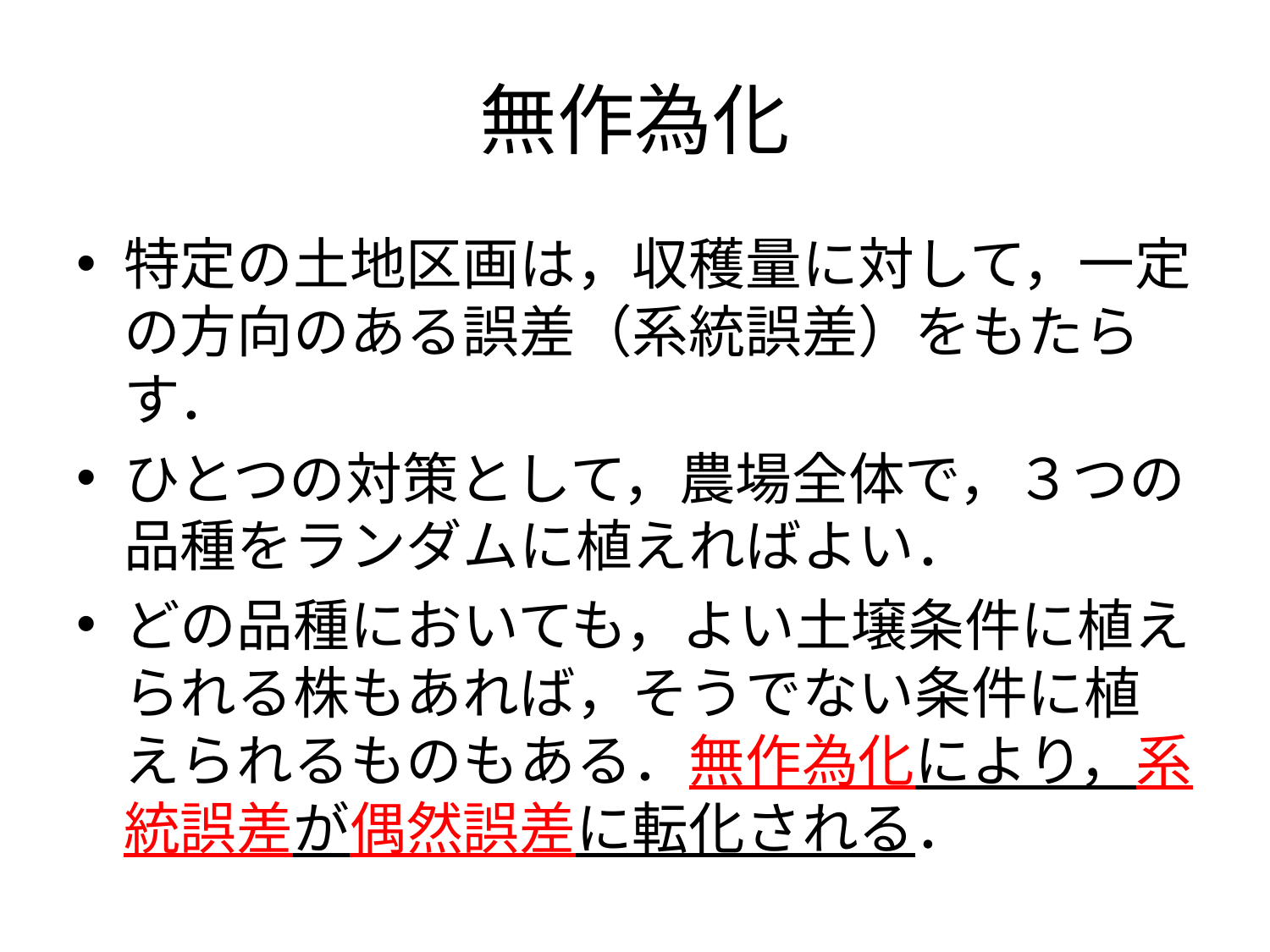

# 無作為化
特定の土地区画は，収穫量に対して，一定の方向のある誤差（系統誤差）をもたらす．
ひとつの対策として，農場全体で，３つの品種をランダムに植えればよい．
どの品種においても，よい土壌条件に植えられる株もあれば，そうでない条件に植えられるものもある．無作為化により，系統誤差が偶然誤差に転化される．